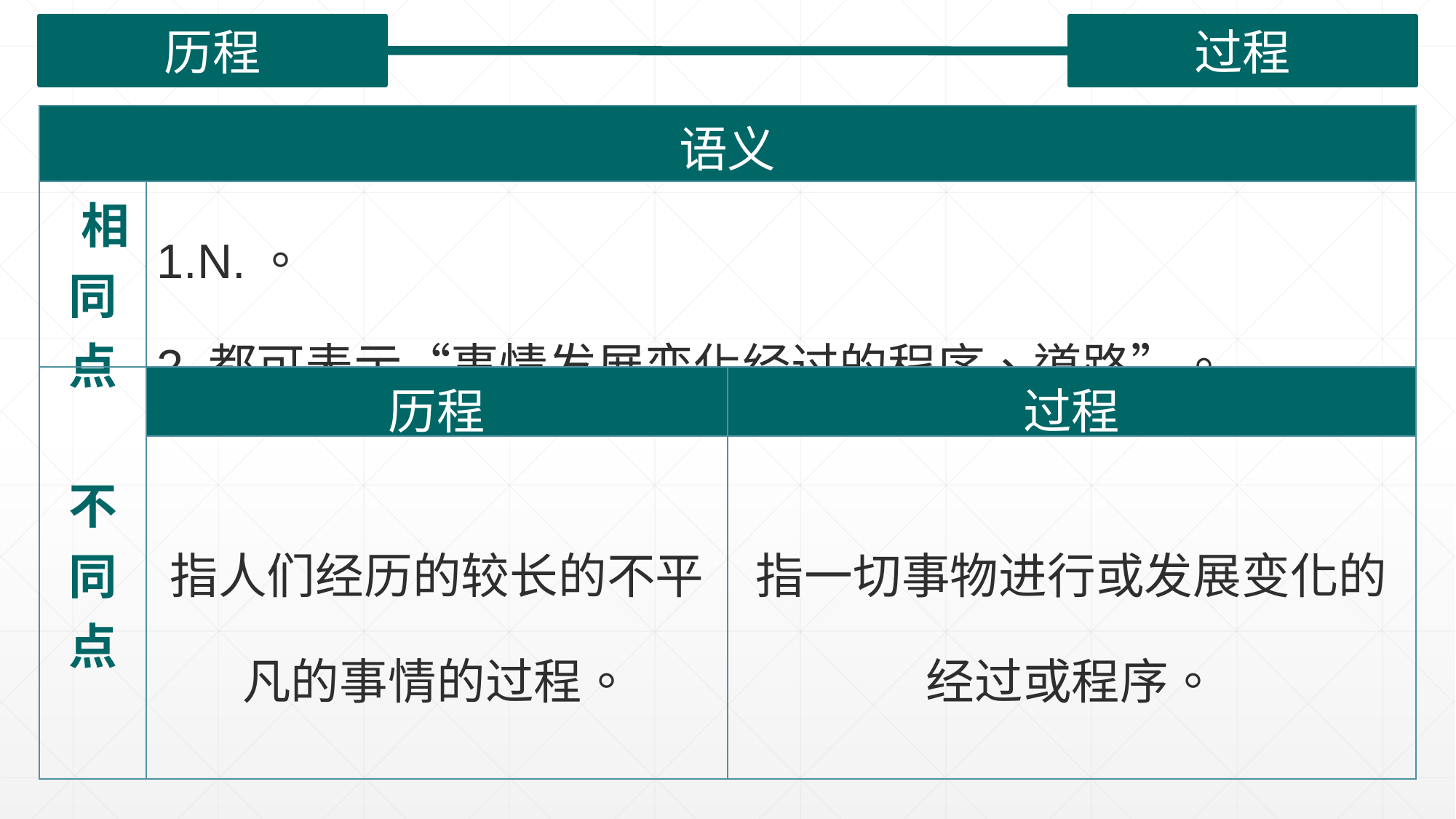

历程
过程
| 语义 |  |  |
| --- | --- | --- |
| 相同点 | 1.N.。 2.都可表示“事情发展变化经过的程序、道路”。 |  |
| 不同点 | 历程 | 过程 |
|  | 指人们经历的较长的不平凡的事情的过程。 | 指一切事物进行或发展变化的经过或程序。 |
|  |
| --- |